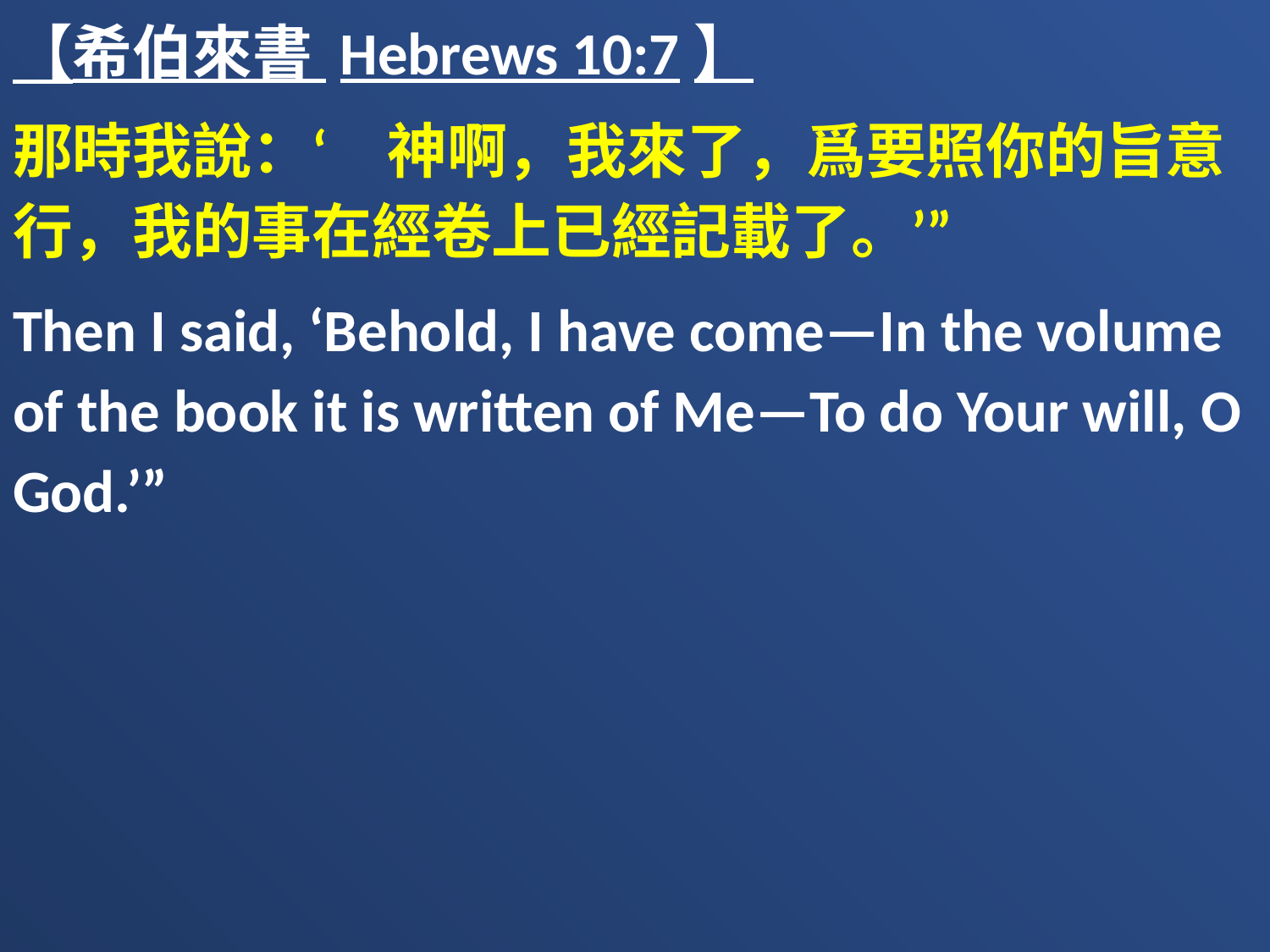

【希伯來書 Hebrews 10:7】
那時我說：‘　神啊，我來了，爲要照你的旨意行，我的事在經卷上已經記載了。’”
Then I said, ‘Behold, I have come—In the volume of the book it is written of Me—To do Your will, O God.’”